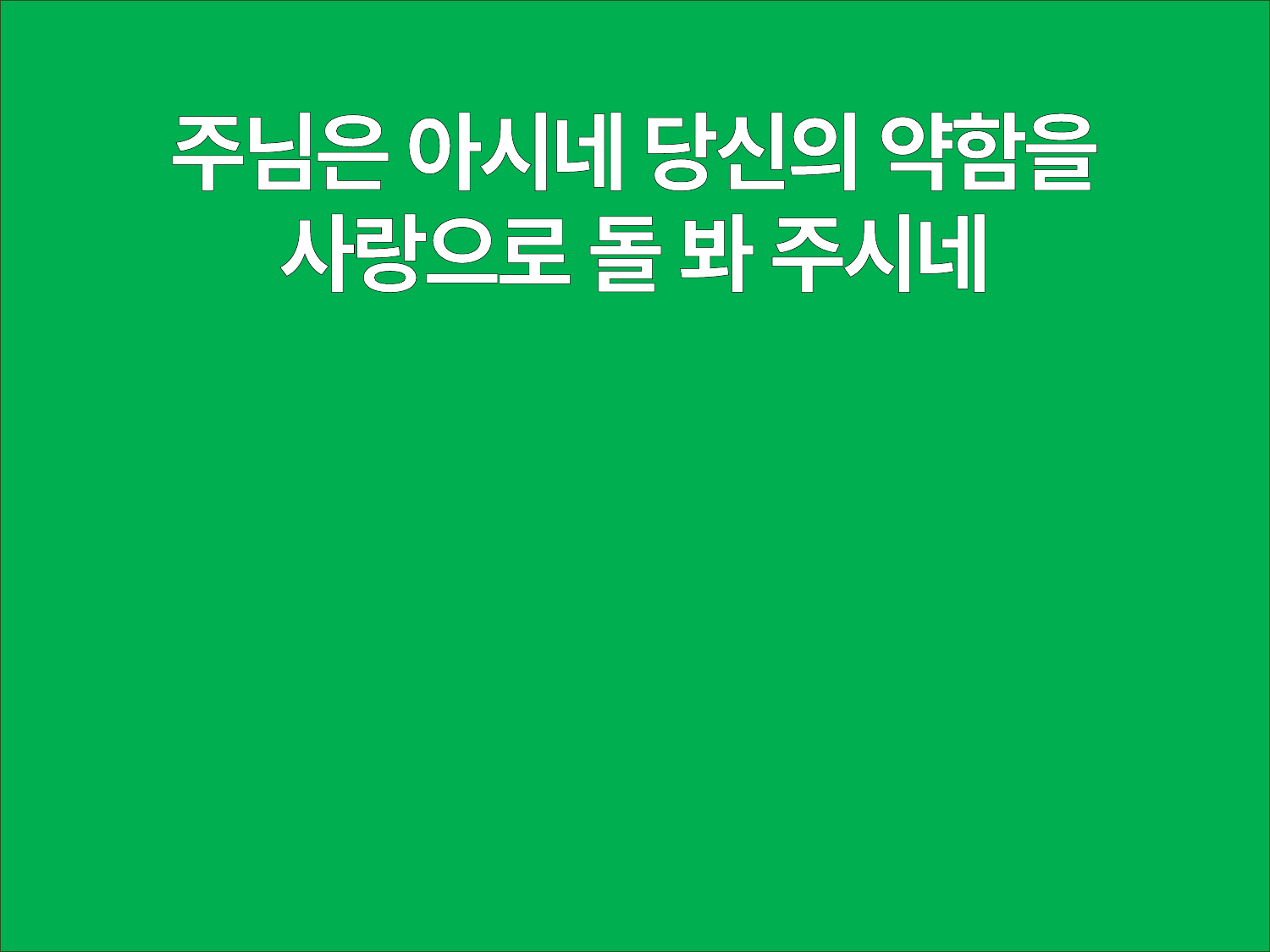

주님은 아시네 당신의 약함을
사랑으로 돌 봐 주시네